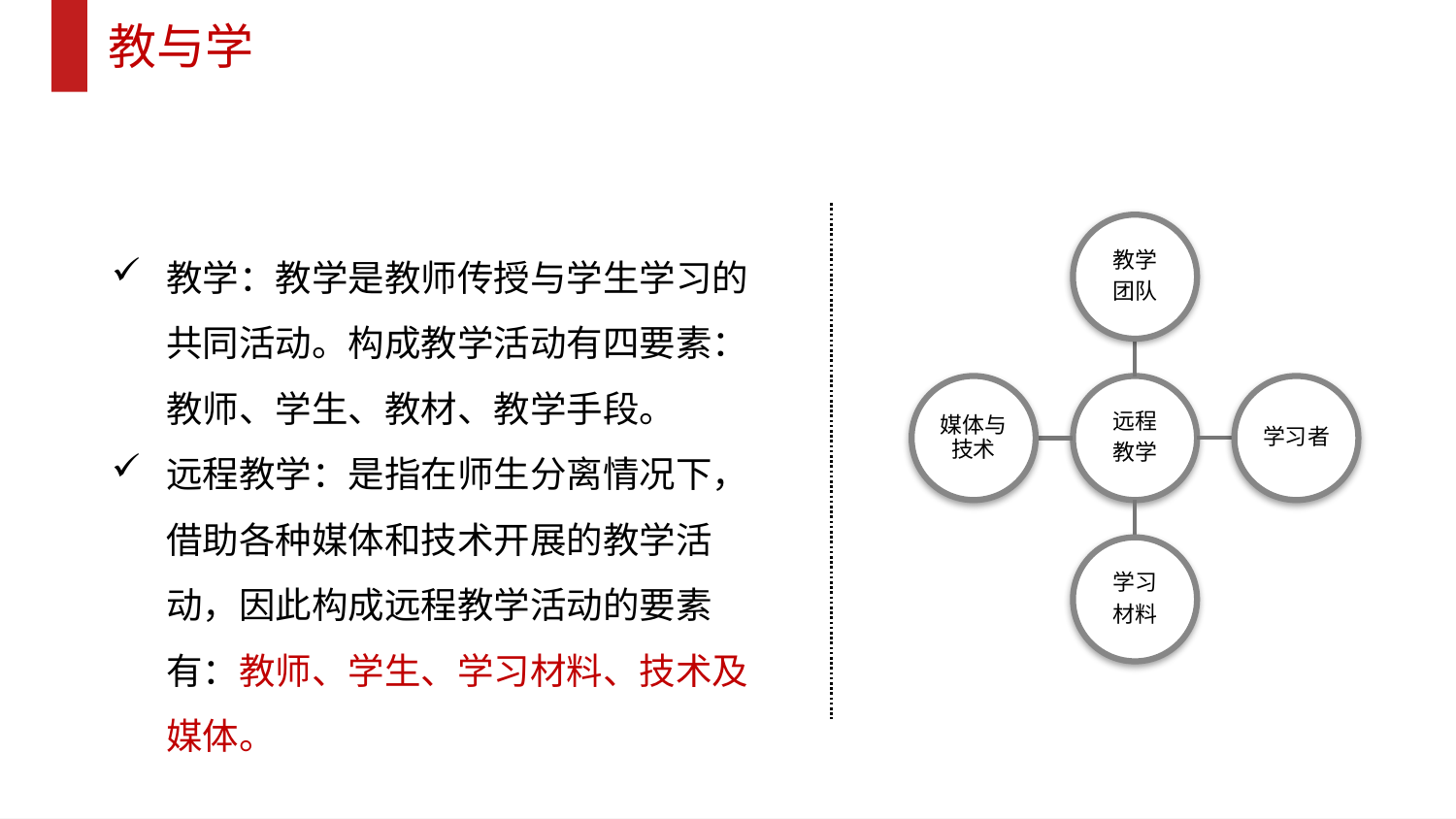

教与学
远程
教学

教学
团队

学习者

学习
材料

媒体与技术
教学：教学是教师传授与学生学习的共同活动。构成教学活动有四要素：教师、学生、教材、教学手段。
远程教学：是指在师生分离情况下，借助各种媒体和技术开展的教学活动，因此构成远程教学活动的要素有：教师、学生、学习材料、技术及媒体。